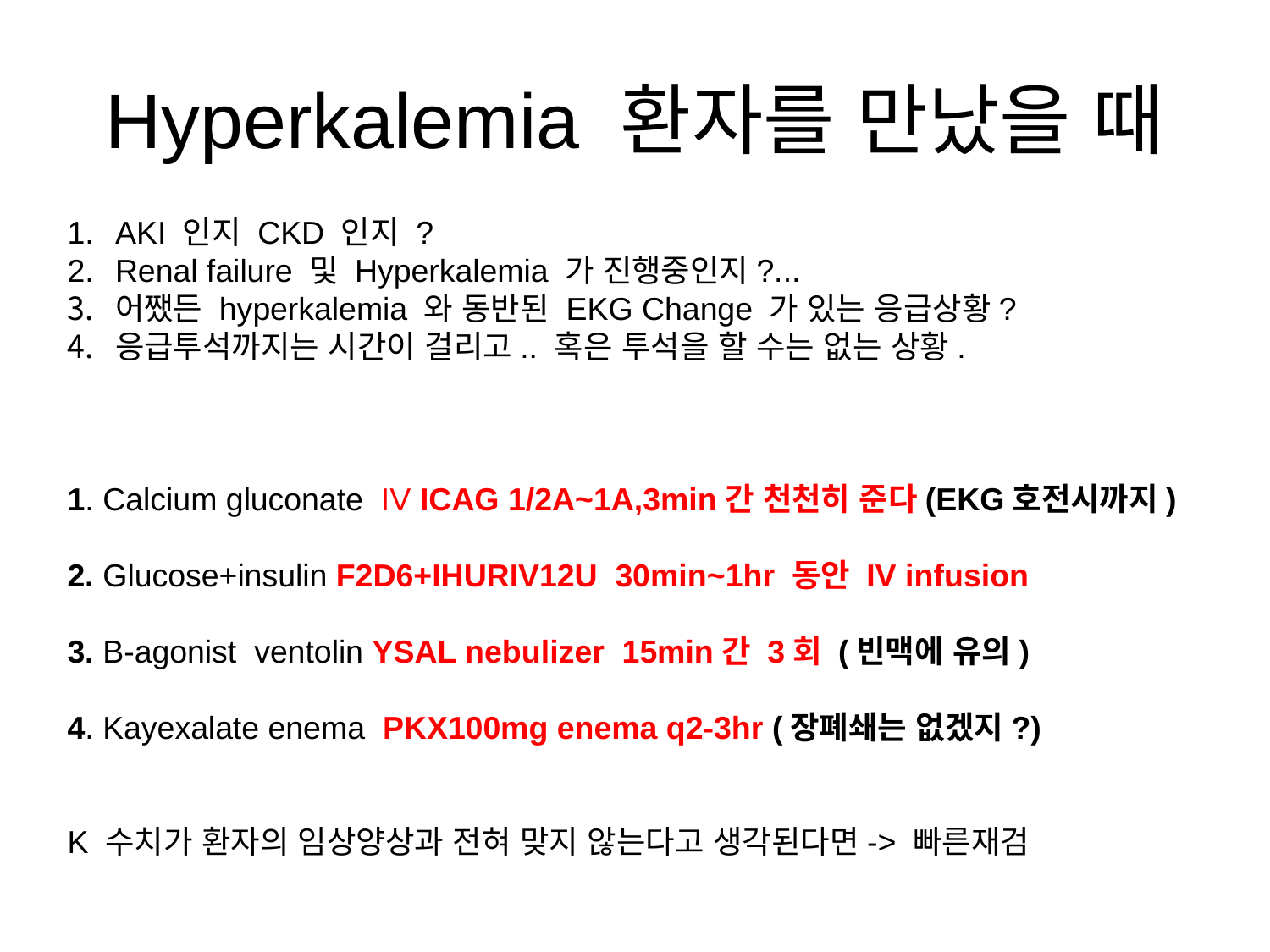

# Hyperkalemia 환자를 만났을 때
AKI 인지 CKD 인지 ?
Renal failure 및 Hyperkalemia 가 진행중인지?...
어쨌든 hyperkalemia 와 동반된 EKG Change 가 있는 응급상황?
응급투석까지는 시간이 걸리고.. 혹은 투석을 할 수는 없는 상황.

1. Calcium gluconate  IV ICAG 1/2A~1A,3min간 천천히 준다(EKG호전시까지)

2. Glucose+insulin F2D6+IHURIV12U  30min~1hr 동안 IV infusion

3. B-agonist  ventolin YSAL nebulizer  15min간 3회 (빈맥에 유의)

4. Kayexalate enema  PKX100mg enema q2-3hr (장폐쇄는 없겠지?)

K 수치가 환자의 임상양상과 전혀 맞지 않는다고 생각된다면-> 빠른재검